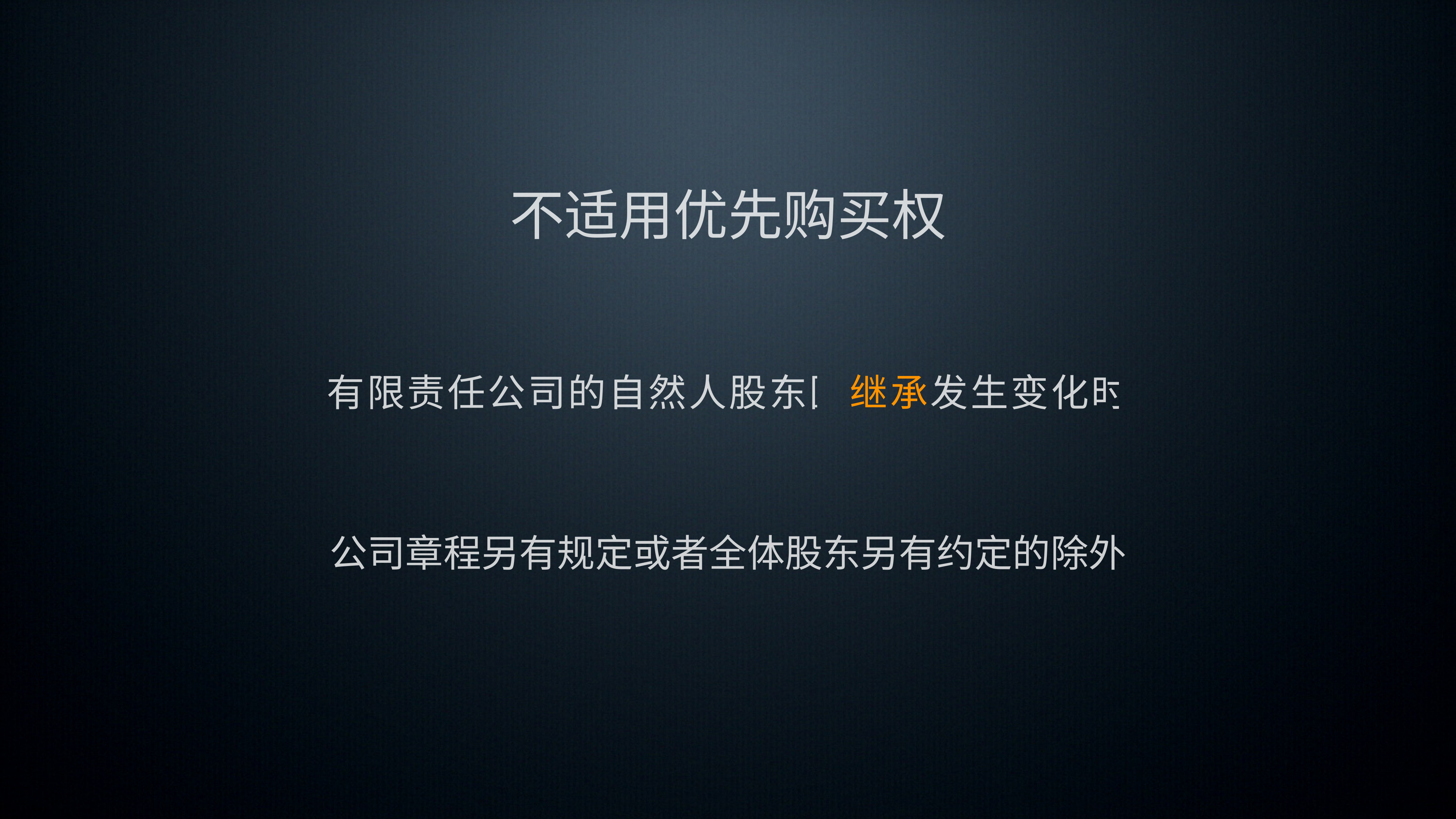

不适用优先购买权
有限责任公司的自然人股东因继承发生变化时
公司章程另有规定或者全体股东另有约定的除外